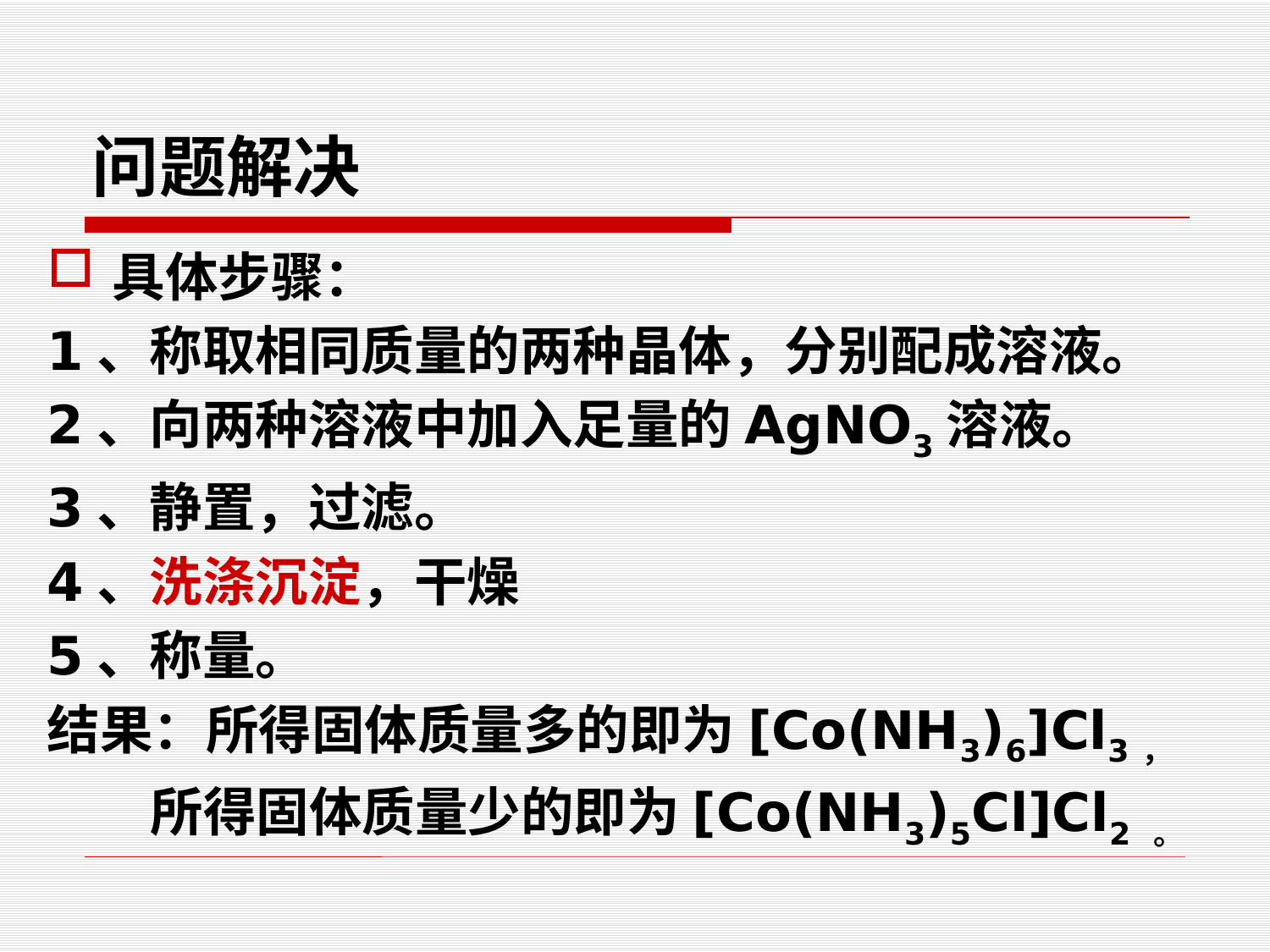

# 问题解决
具体步骤：
1、称取相同质量的两种晶体，分别配成溶液。
2、向两种溶液中加入足量的AgNO3溶液。
3、静置，过滤。
4、洗涤沉淀，干燥
5、称量。
结果：所得固体质量多的即为[Co(NH3)6]Cl3，
             所得固体质量少的即为[Co(NH3)5Cl]Cl2 。